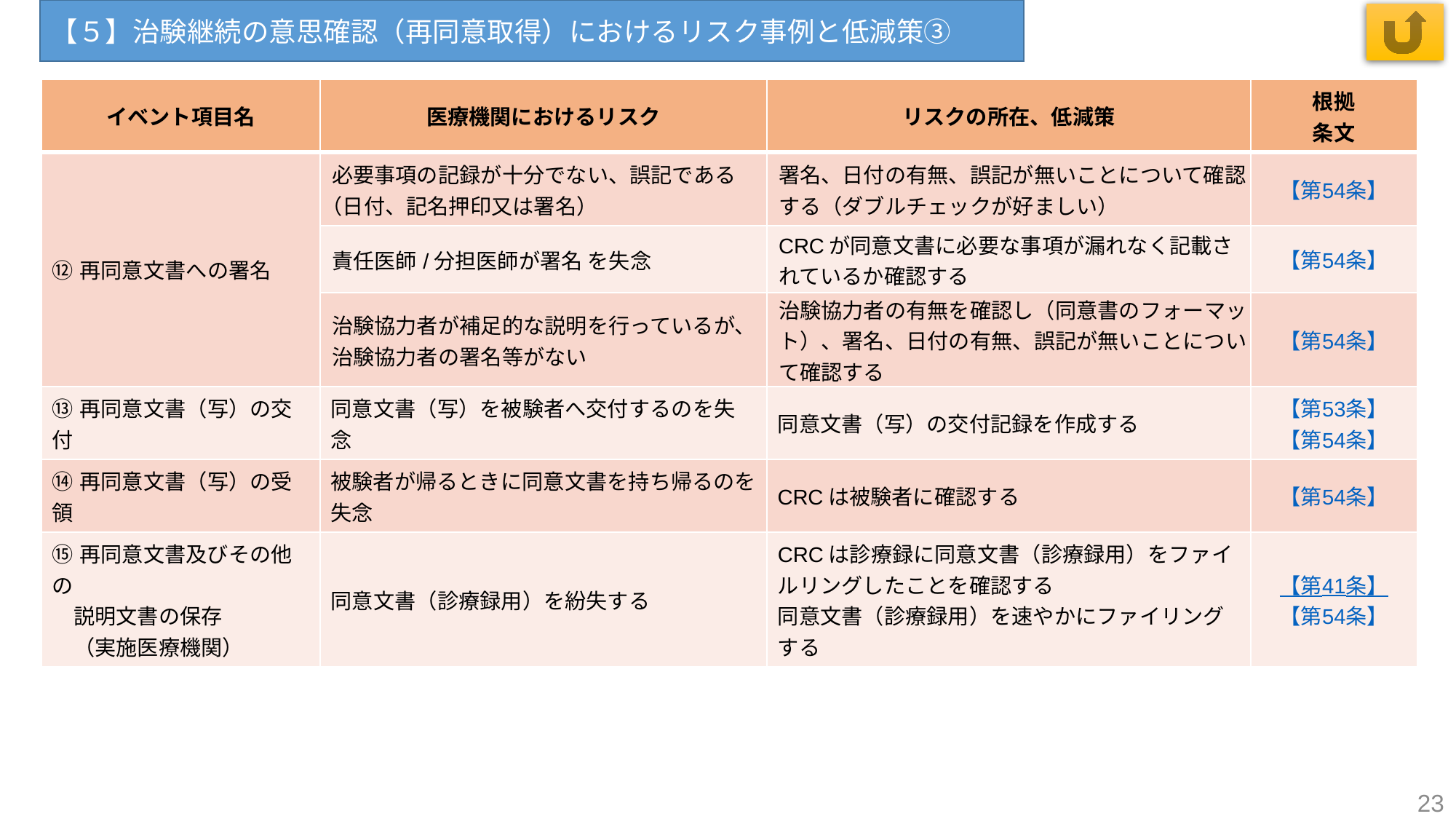

【５】治験継続の意思確認（再同意取得）におけるリスク事例と低減策③

| イベント項目名 | 医療機関におけるリスク | リスクの所在、低減策 | 根拠 条文 |
| --- | --- | --- | --- |
| ⑫再同意文書への署名 | 必要事項の記録が十分でない、誤記である （日付、記名押印又は署名） | 署名、日付の有無、誤記が無いことについて確認する（ダブルチェックが好ましい） | 【第54条】 |
|  | 責任医師/分担医師が署名 を失念 | CRCが同意文書に必要な事項が漏れなく記載されているか確認する | 【第54条】 |
|  | 治験協力者が補足的な説明を行っているが、治験協力者の署名等がない | 治験協力者の有無を確認し（同意書のフォーマット）、署名、日付の有無、誤記が無いことについて確認する | 【第54条】 |
| ⑬再同意文書（写）の交付 | 同意文書（写）を被験者へ交付するのを失念 | 同意文書（写）の交付記録を作成する | 【第53条】 【第54条】 |
| ⑭再同意文書（写）の受領 | 被験者が帰るときに同意文書を持ち帰るのを失念 | CRCは被験者に確認する | 【第54条】 |
| ⑮再同意文書及びその他の 　説明文書の保存 　（実施医療機関） | 同意文書（診療録用）を紛失する | CRCは診療録に同意文書（診療録用）をファイルリングしたことを確認する 同意文書（診療録用）を速やかにファイリングする | 【第41条】 【第54条】 |